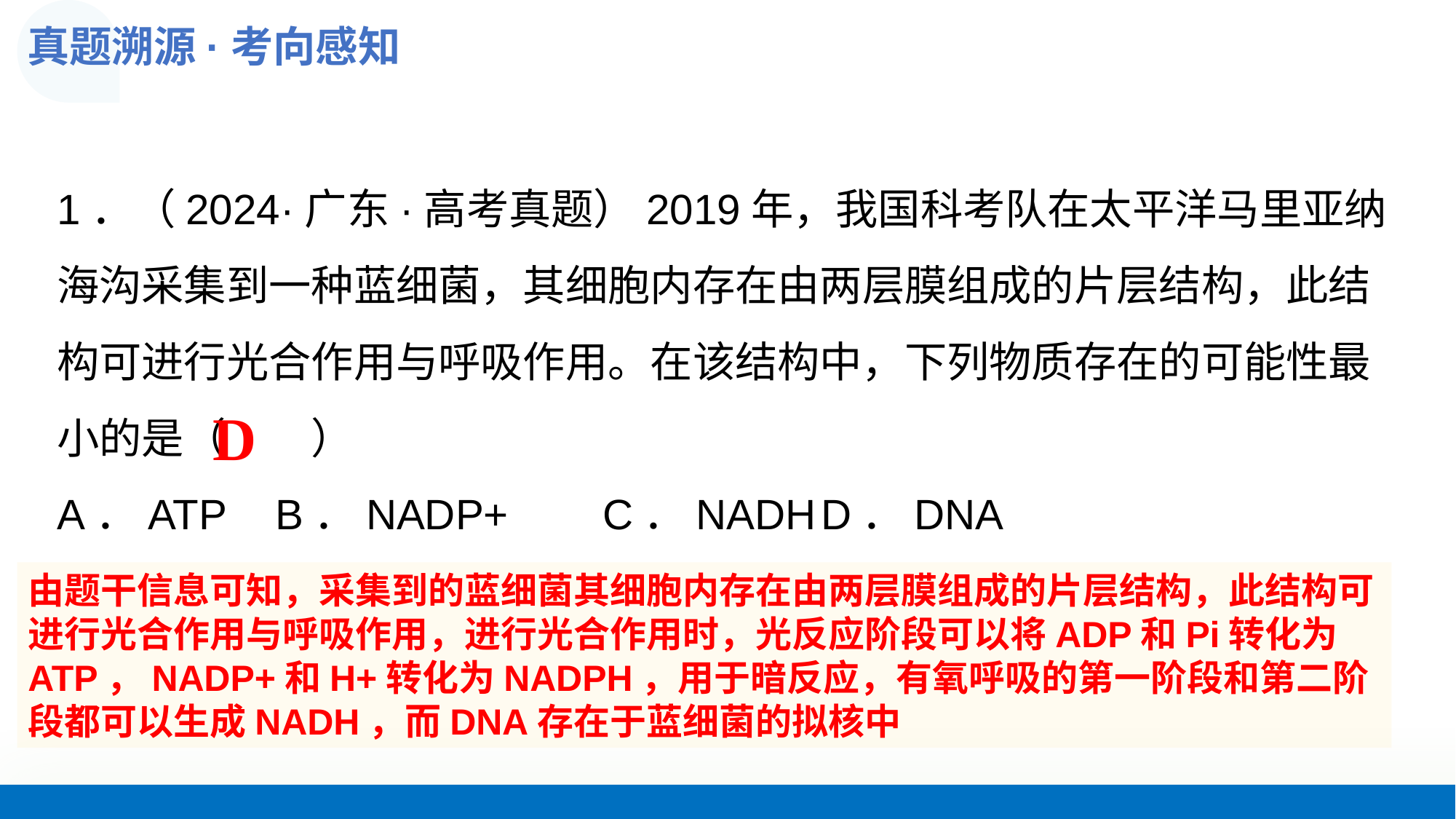

真题溯源·考向感知
1．（2024·广东·高考真题）2019年，我国科考队在太平洋马里亚纳海沟采集到一种蓝细菌，其细胞内存在由两层膜组成的片层结构，此结构可进行光合作用与呼吸作用。在该结构中，下列物质存在的可能性最小的是（　　）
A．ATP	B．NADP+	C．NADH	D．DNA
D
由题干信息可知，采集到的蓝细菌其细胞内存在由两层膜组成的片层结构，此结构可进行光合作用与呼吸作用，进行光合作用时，光反应阶段可以将ADP和Pi转化为ATP，NADP+和H+转化为NADPH，用于暗反应，有氧呼吸的第一阶段和第二阶段都可以生成NADH，而DNA存在于蓝细菌的拟核中